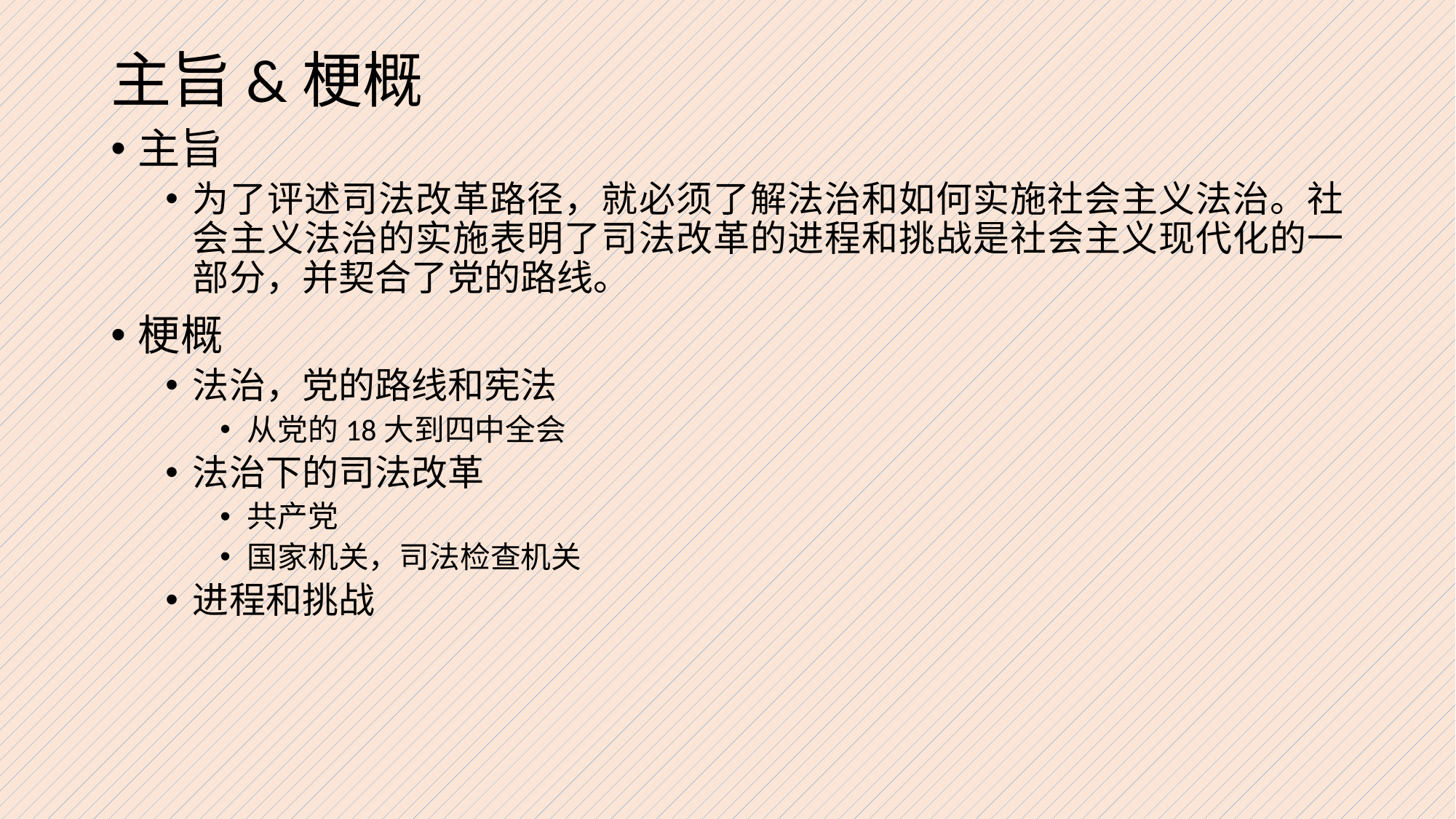

# 主旨&梗概
主旨
为了评述司法改革路径，就必须了解法治和如何实施社会主义法治。社会主义法治的实施表明了司法改革的进程和挑战是社会主义现代化的一部分，并契合了党的路线。
梗概
法治，党的路线和宪法
从党的18大到四中全会
法治下的司法改革
共产党
国家机关，司法检查机关
进程和挑战